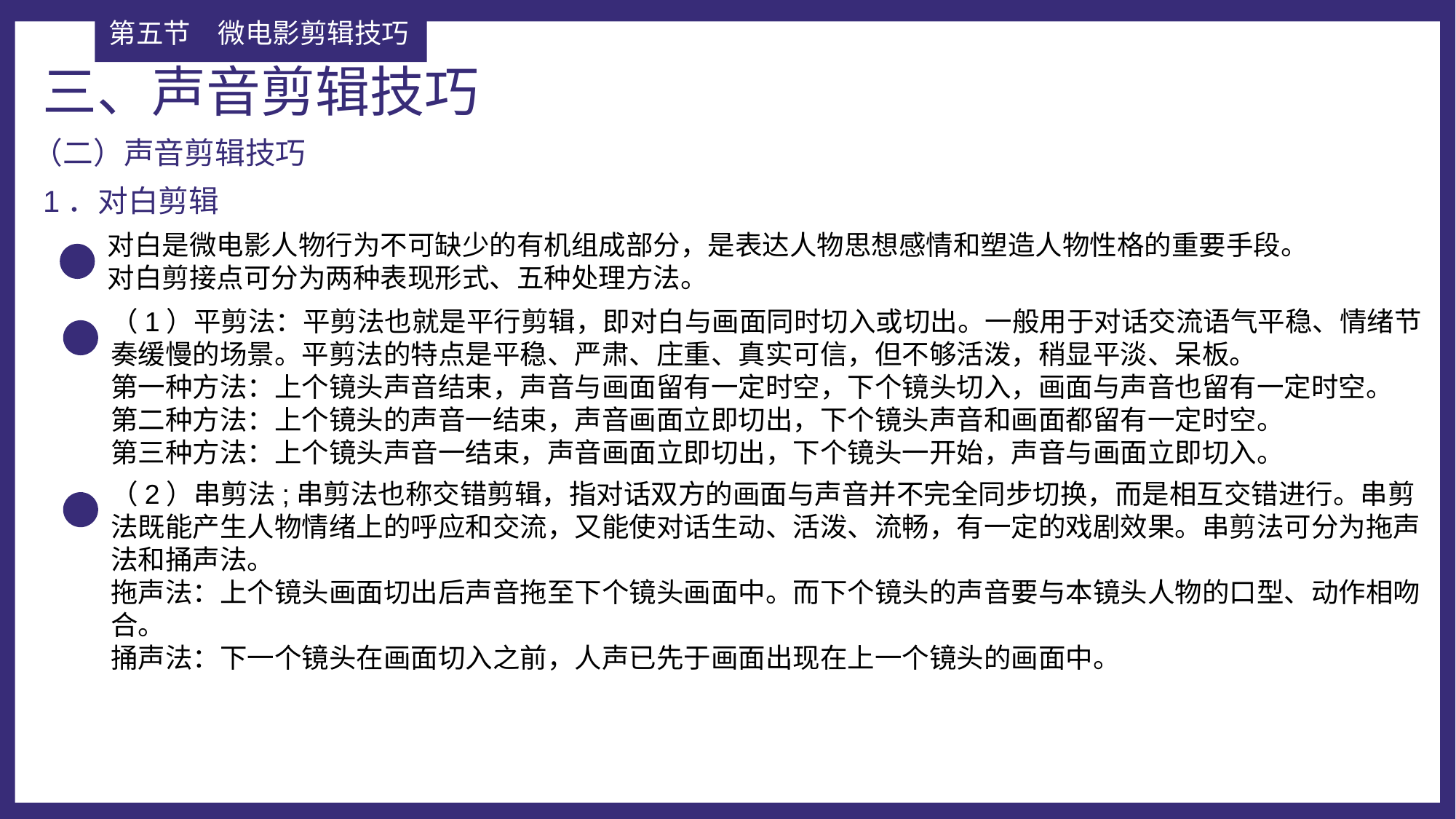

第五节	微电影剪辑技巧
三、声音剪辑技巧
（二）声音剪辑技巧
1．对白剪辑
对白是微电影人物行为不可缺少的有机组成部分，是表达人物思想感情和塑造人物性格的重要手段。
对白剪接点可分为两种表现形式、五种处理方法。

（1）平剪法：平剪法也就是平行剪辑，即对白与画面同时切入或切出。一般用于对话交流语气平稳、情绪节奏缓慢的场景。平剪法的特点是平稳、严肃、庄重、真实可信，但不够活泼，稍显平淡、呆板。
第一种方法：上个镜头声音结束，声音与画面留有一定时空，下个镜头切入，画面与声音也留有一定时空。
第二种方法：上个镜头的声音一结束，声音画面立即切出，下个镜头声音和画面都留有一定时空。
第三种方法：上个镜头声音一结束，声音画面立即切出，下个镜头一开始，声音与画面立即切入。

（2）串剪法;串剪法也称交错剪辑，指对话双方的画面与声音并不完全同步切换，而是相互交错进行。串剪法既能产生人物情绪上的呼应和交流，又能使对话生动、活泼、流畅，有一定的戏剧效果。串剪法可分为拖声法和捅声法。
拖声法：上个镜头画面切出后声音拖至下个镜头画面中。而下个镜头的声音要与本镜头人物的口型、动作相吻合。
捅声法：下一个镜头在画面切入之前，人声已先于画面出现在上一个镜头的画面中。